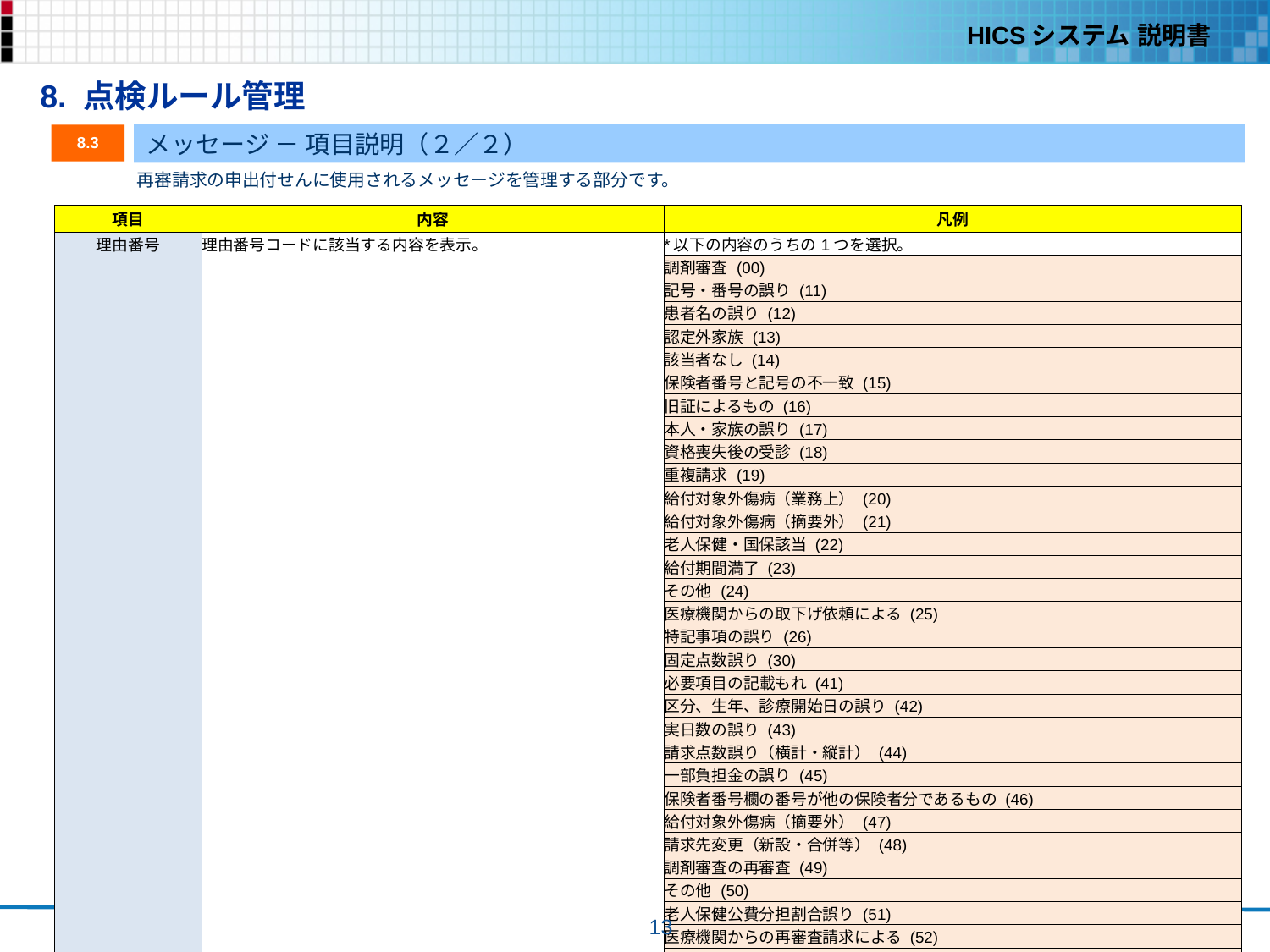

8. 点検ルール管理
メッセージ － 項目説明（２／２）
8.3
再審請求の申出付せんに使用されるメッセージを管理する部分です。
| 項目 | 内容 | 凡例 |
| --- | --- | --- |
| 理由番号 | 理由番号コードに該当する内容を表示。 | \*以下の内容のうちの1つを選択。 |
|  |  | 調剤審査 (00) |
|  |  | 記号・番号の誤り (11) |
|  |  | 患者名の誤り (12) |
|  |  | 認定外家族 (13) |
|  |  | 該当者なし (14) |
|  |  | 保険者番号と記号の不一致 (15) |
|  |  | 旧証によるもの (16) |
|  |  | 本人・家族の誤り (17) |
|  |  | 資格喪失後の受診 (18) |
|  |  | 重複請求 (19) |
|  |  | 給付対象外傷病（業務上） (20) |
|  |  | 給付対象外傷病（摘要外） (21) |
|  |  | 老人保健・国保該当 (22) |
|  |  | 給付期間満了 (23) |
|  |  | その他 (24) |
|  |  | 医療機関からの取下げ依頼による (25) |
|  |  | 特記事項の誤り (26) |
|  |  | 固定点数誤り (30) |
|  |  | 必要項目の記載もれ (41) |
|  |  | 区分、生年、診療開始日の誤り (42) |
|  |  | 実日数の誤り (43) |
|  |  | 請求点数誤り（横計・縦計） (44) |
|  |  | 一部負担金の誤り (45) |
|  |  | 保険者番号欄の番号が他の保険者分であるもの (46) |
|  |  | 給付対象外傷病（摘要外） (47) |
|  |  | 請求先変更（新設・合併等） (48) |
|  |  | 調剤審査の再審査 (49) |
|  |  | その他 (50) |
|  |  | 老人保健公費分担割合誤り (51) |
|  |  | 医療機関からの再審査請求による (52) |
|  |  | 診療内容に関するもの (60) |
|  |  | 参照されるレセプト (70) |
| フリー入力 | フリー入力 | 審査者が記入した内容 |
| 補足 | 補充される内容を記載 | 審査者が記入した内容 |
13